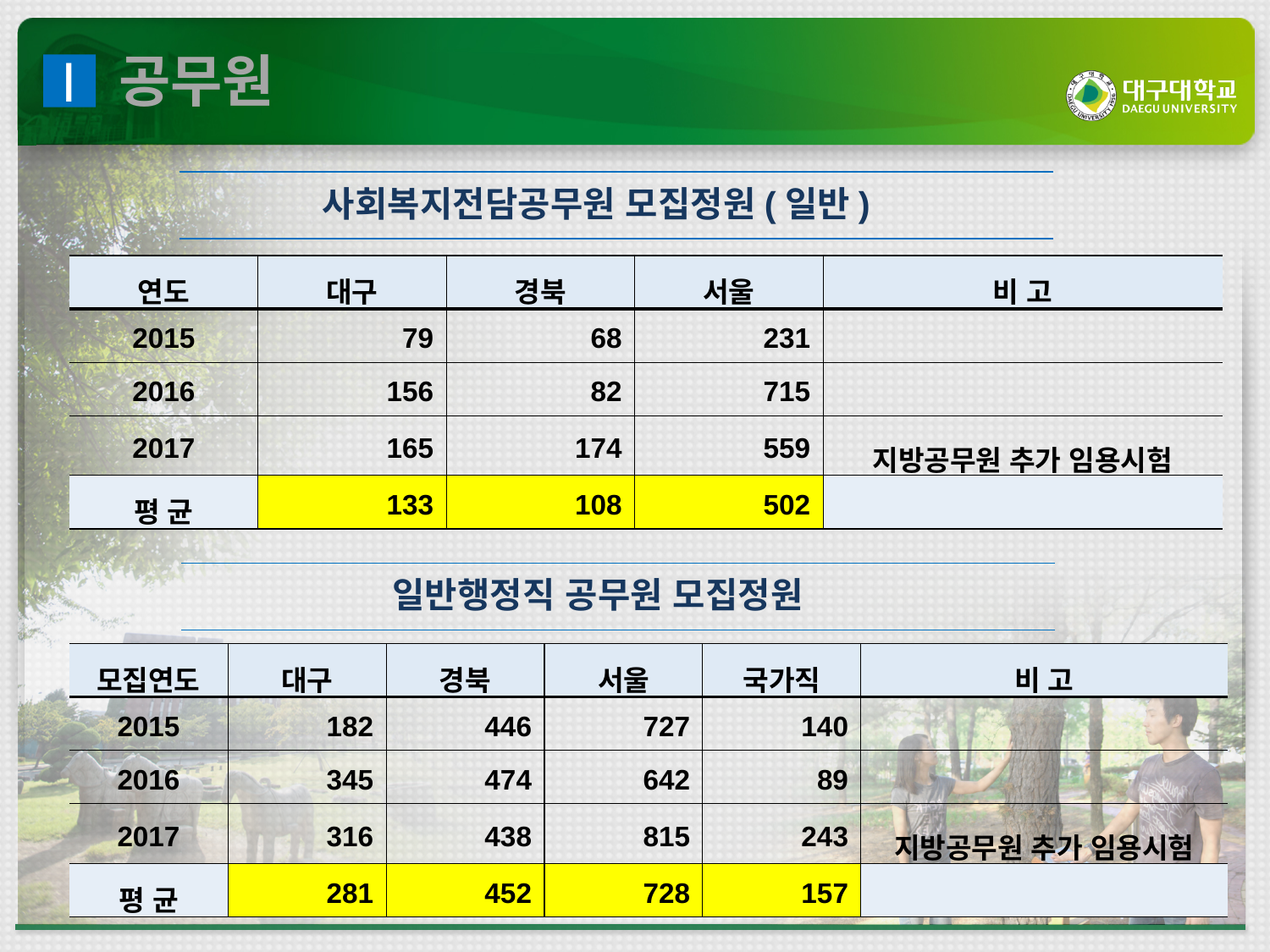

공무원
Ⅰ

사회복지전담공무원 모집정원(일반)
| 연도 | 대구 | 경북 | 서울 | 비 고 |
| --- | --- | --- | --- | --- |
| 2015 | 79 | 68 | 231 |  |
| 2016 | 156 | 82 | 715 |  |
| 2017 | 165 | 174 | 559 | 지방공무원 추가 임용시험 |
| 평 균 | 133 | 108 | 502 |  |

일반행정직 공무원 모집정원
| 모집연도 | 대구 | 경북 | 서울 | 국가직 | 비 고 |
| --- | --- | --- | --- | --- | --- |
| 2015 | 182 | 446 | 727 | 140 |  |
| 2016 | 345 | 474 | 642 | 89 |  |
| 2017 | 316 | 438 | 815 | 243 | 지방공무원 추가 임용시험 |
| 평 균 | 281 | 452 | 728 | 157 |  |
8